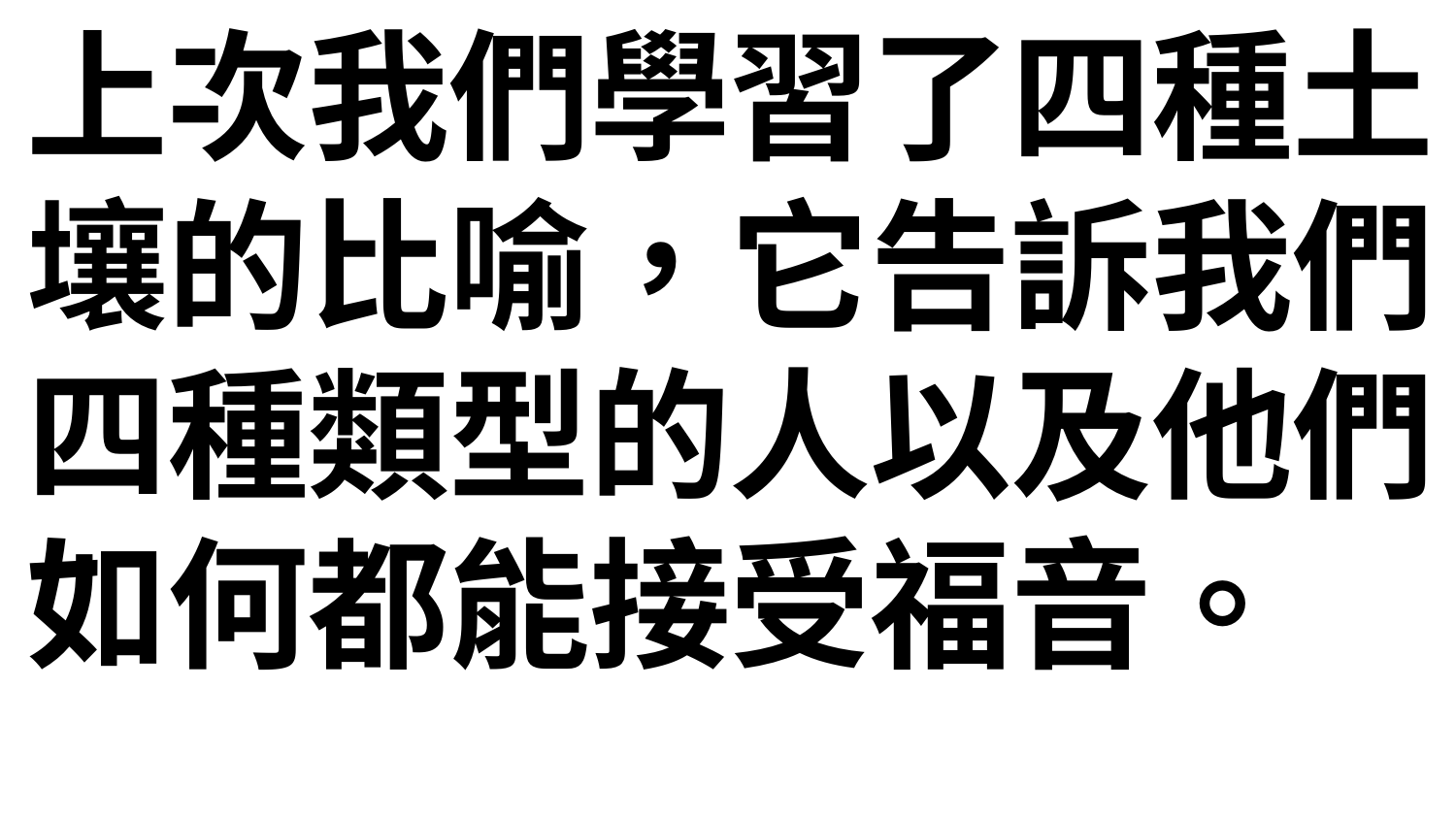

上次我們學習了四種土壤的比喻，它告訴我們四種類型的人以及他們如何都能接受福音。